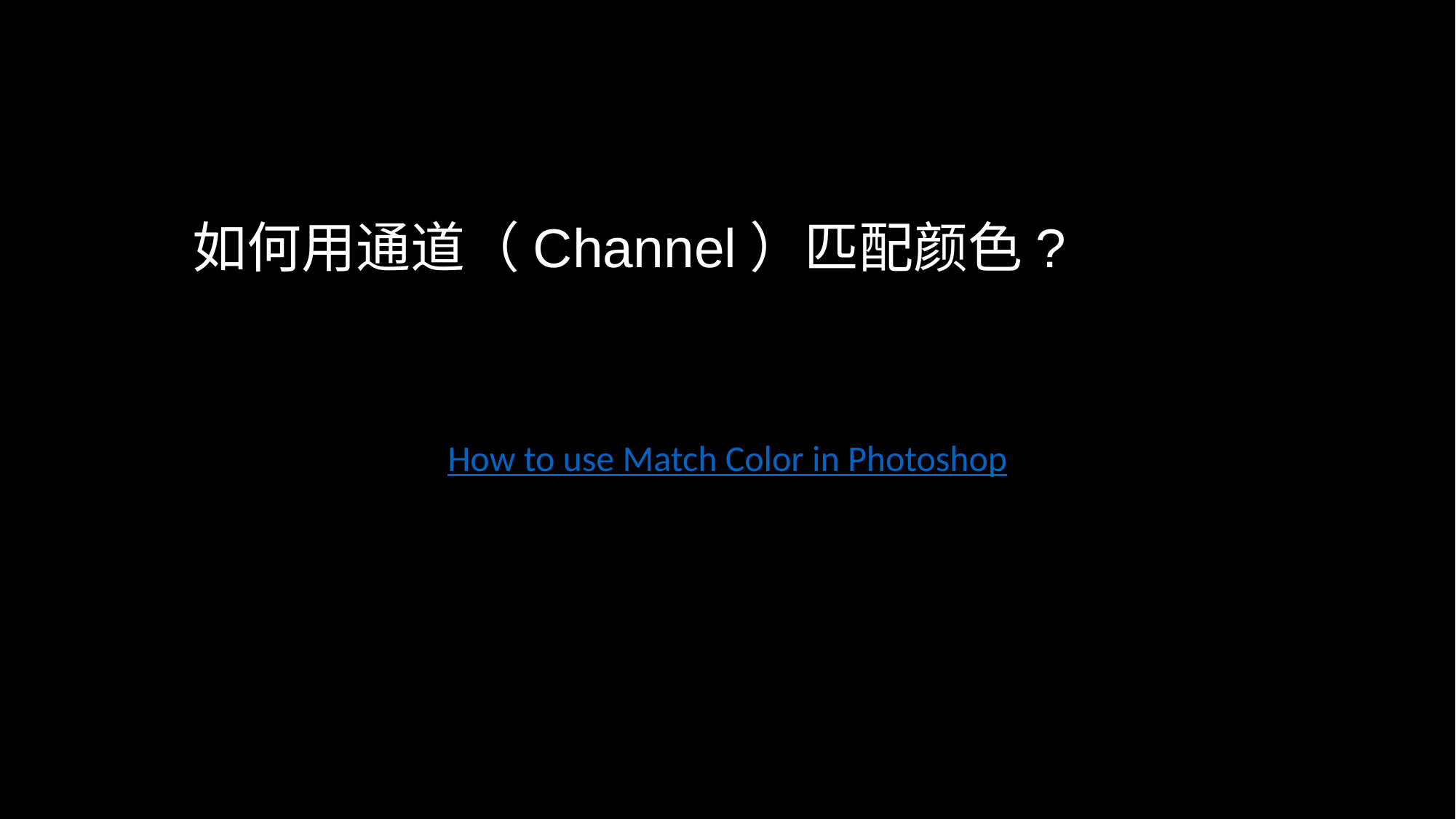

# 如何用通道（Channel）匹配颜色?

How to use Match Color in Photoshop